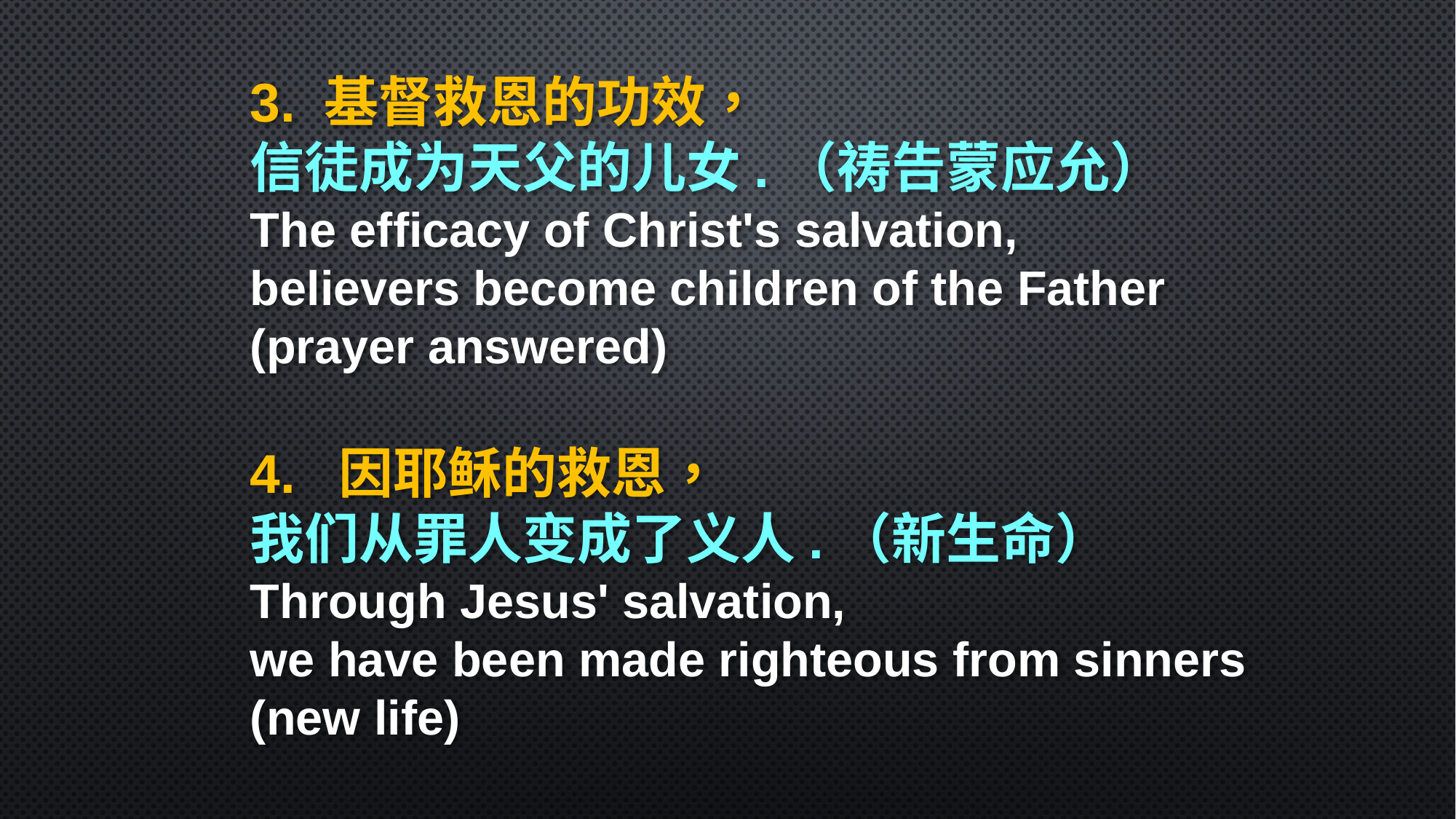

3. 基督救恩的功效，
信徒成为天父的儿女.（祷告蒙应允）
The efficacy of Christ's salvation,
believers become children of the Father (prayer answered)

4.  因耶稣的救恩，
我们从罪人变成了义人.（新生命）
Through Jesus' salvation,
we have been made righteous from sinners (new life)